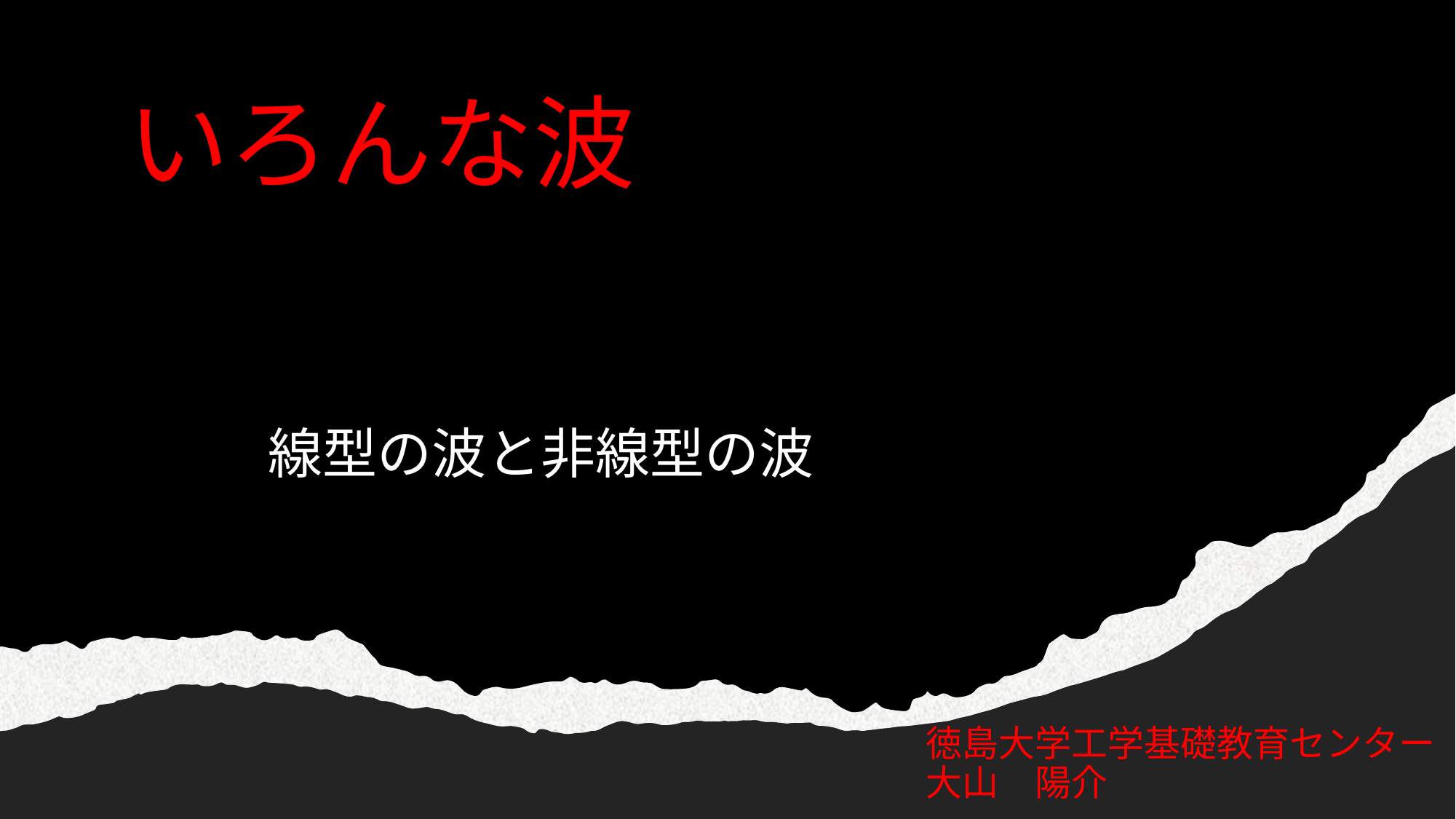

# いろんな波

線型の波と非線型の波
徳島大学工学基礎教育センター
大山　陽介